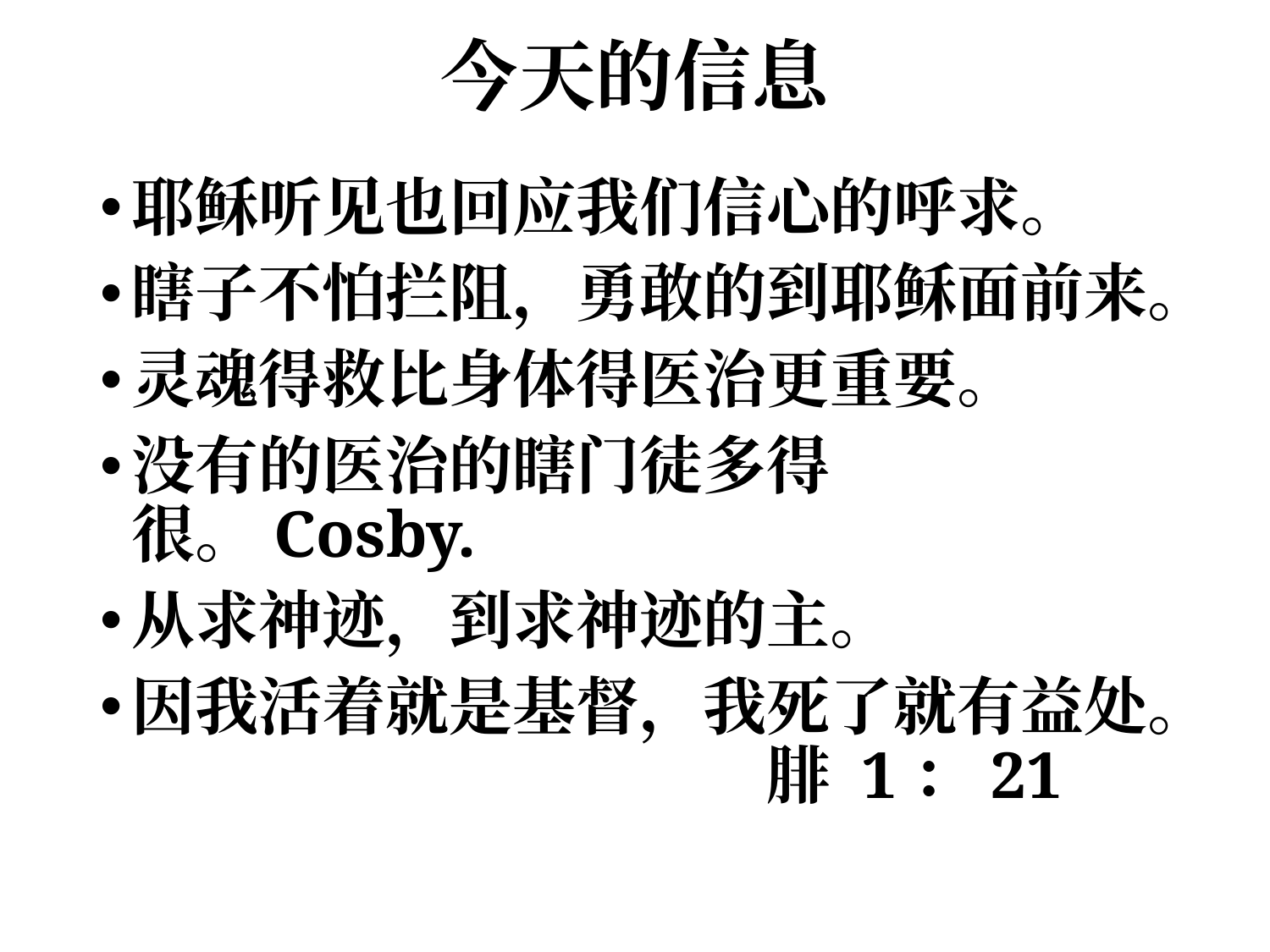

# 今天的信息
耶稣听见也回应我们信心的呼求。
瞎子不怕拦阻，勇敢的到耶稣面前来。
灵魂得救比身体得医治更重要。
没有的医治的瞎门徒多得很。Cosby.
从求神迹，到求神迹的主。
因我活着就是基督，我死了就有益处。					腓 1：21